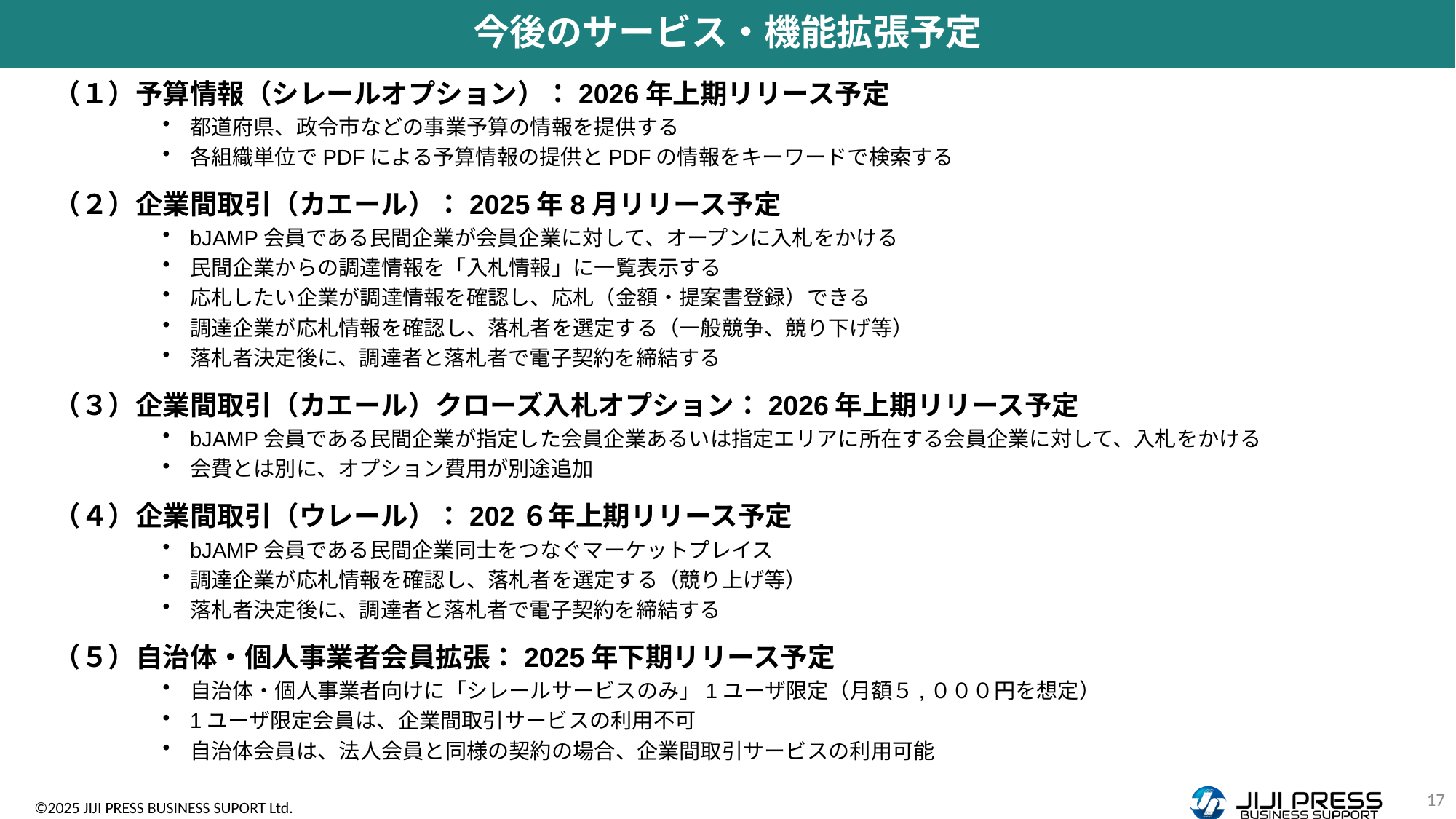

今後のサービス・機能拡張予定

（１）予算情報（シレールオプション）：2026年上期リリース予定
都道府県、政令市などの事業予算の情報を提供する
各組織単位でPDFによる予算情報の提供とPDFの情報をキーワードで検索する
（２）企業間取引（カエール）：2025年8月リリース予定
bJAMP会員である民間企業が会員企業に対して、オープンに入札をかける
民間企業からの調達情報を「入札情報」に一覧表示する
応札したい企業が調達情報を確認し、応札（金額・提案書登録）できる
調達企業が応札情報を確認し、落札者を選定する（一般競争、競り下げ等）
落札者決定後に、調達者と落札者で電子契約を締結する
（３）企業間取引（カエール）クローズ入札オプション：2026年上期リリース予定
bJAMP会員である民間企業が指定した会員企業あるいは指定エリアに所在する会員企業に対して、入札をかける
会費とは別に、オプション費用が別途追加
（４）企業間取引（ウレール）：202６年上期リリース予定
bJAMP会員である民間企業同士をつなぐマーケットプレイス
調達企業が応札情報を確認し、落札者を選定する（競り上げ等）
落札者決定後に、調達者と落札者で電子契約を締結する
（５）自治体・個人事業者会員拡張：2025年下期リリース予定
自治体・個人事業者向けに「シレールサービスのみ」1ユーザ限定（月額５,０００円を想定）
1ユーザ限定会員は、企業間取引サービスの利用不可
自治体会員は、法人会員と同様の契約の場合、企業間取引サービスの利用可能

17